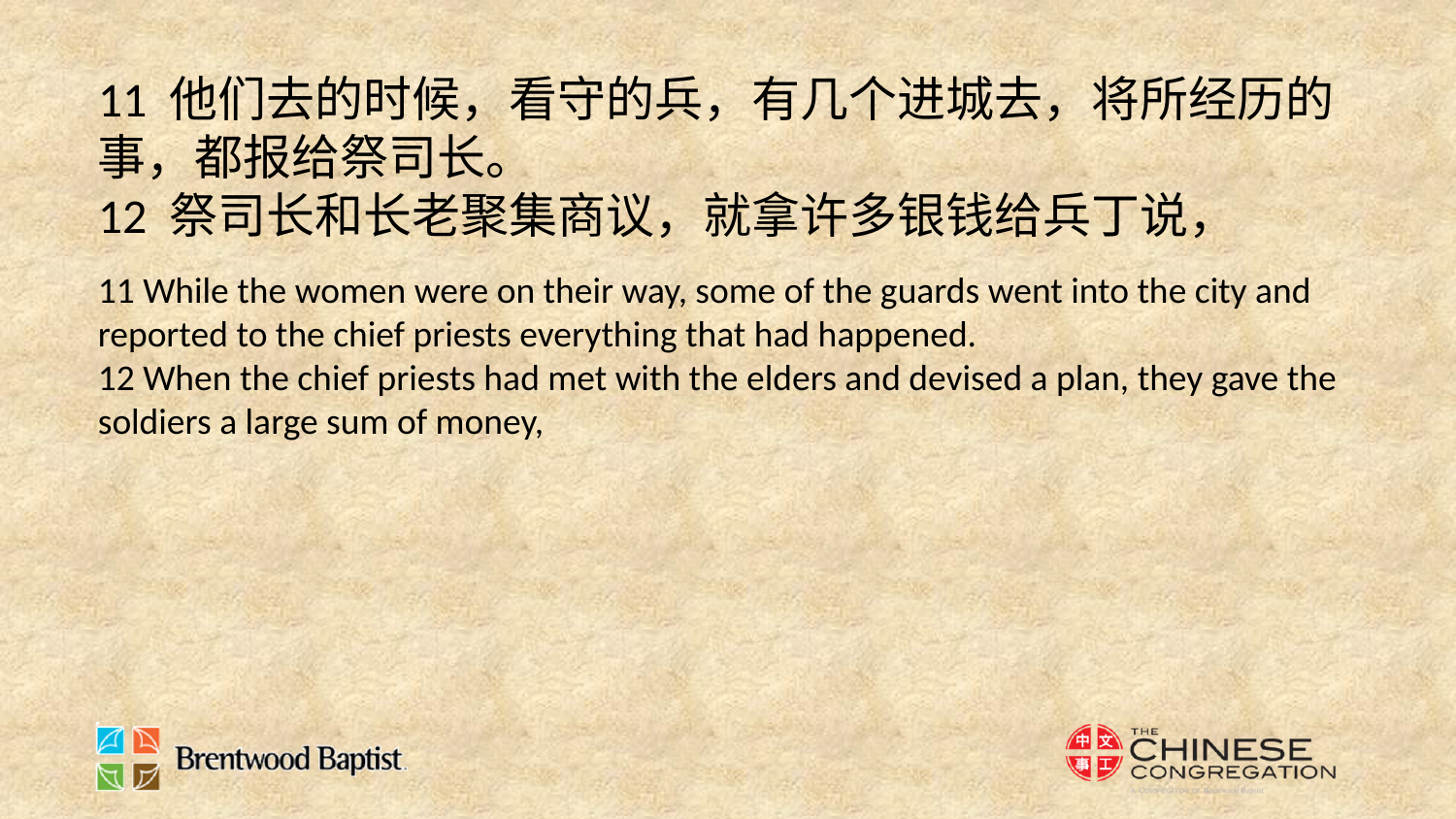

11 他们去的时候，看守的兵，有几个进城去，将所经历的事，都报给祭司长。
12 祭司长和长老聚集商议，就拿许多银钱给兵丁说，

11 While the women were on their way, some of the guards went into the city and reported to the chief priests everything that had happened.
12 When the chief priests had met with the elders and devised a plan, they gave the soldiers a large sum of money,